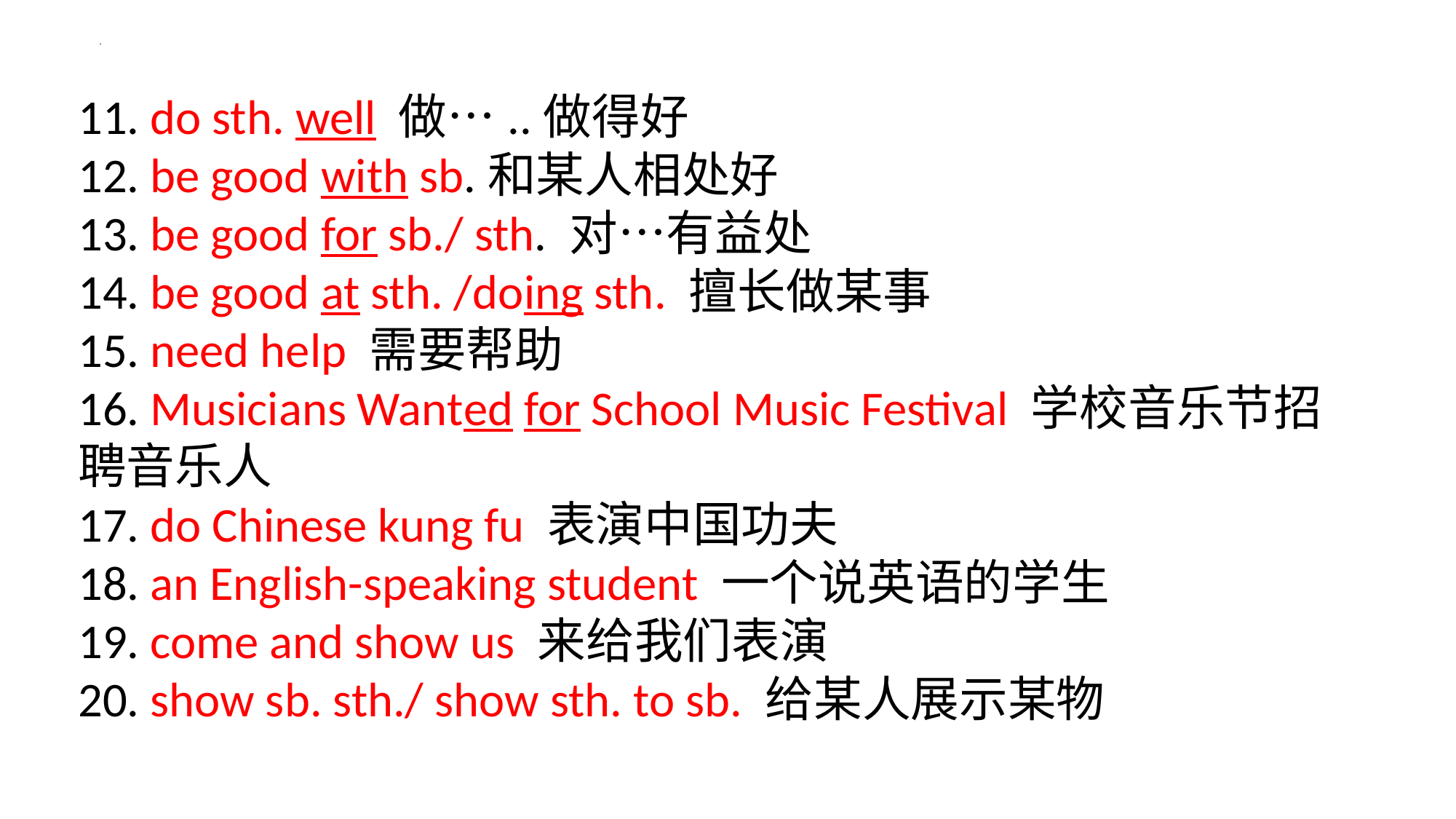

11. do sth. well 做…..做得好
12. be good with sb.和某人相处好
13. be good for sb./ sth. 对…有益处
14. be good at sth. /doing sth. 擅长做某事
15. need help 需要帮助
16. Musicians Wanted for School Music Festival 学校音乐节招聘音乐人
17. do Chinese kung fu 表演中国功夫
18. an English-speaking student 一个说英语的学生
19. come and show us 来给我们表演
20. show sb. sth./ show sth. to sb. 给某人展示某物